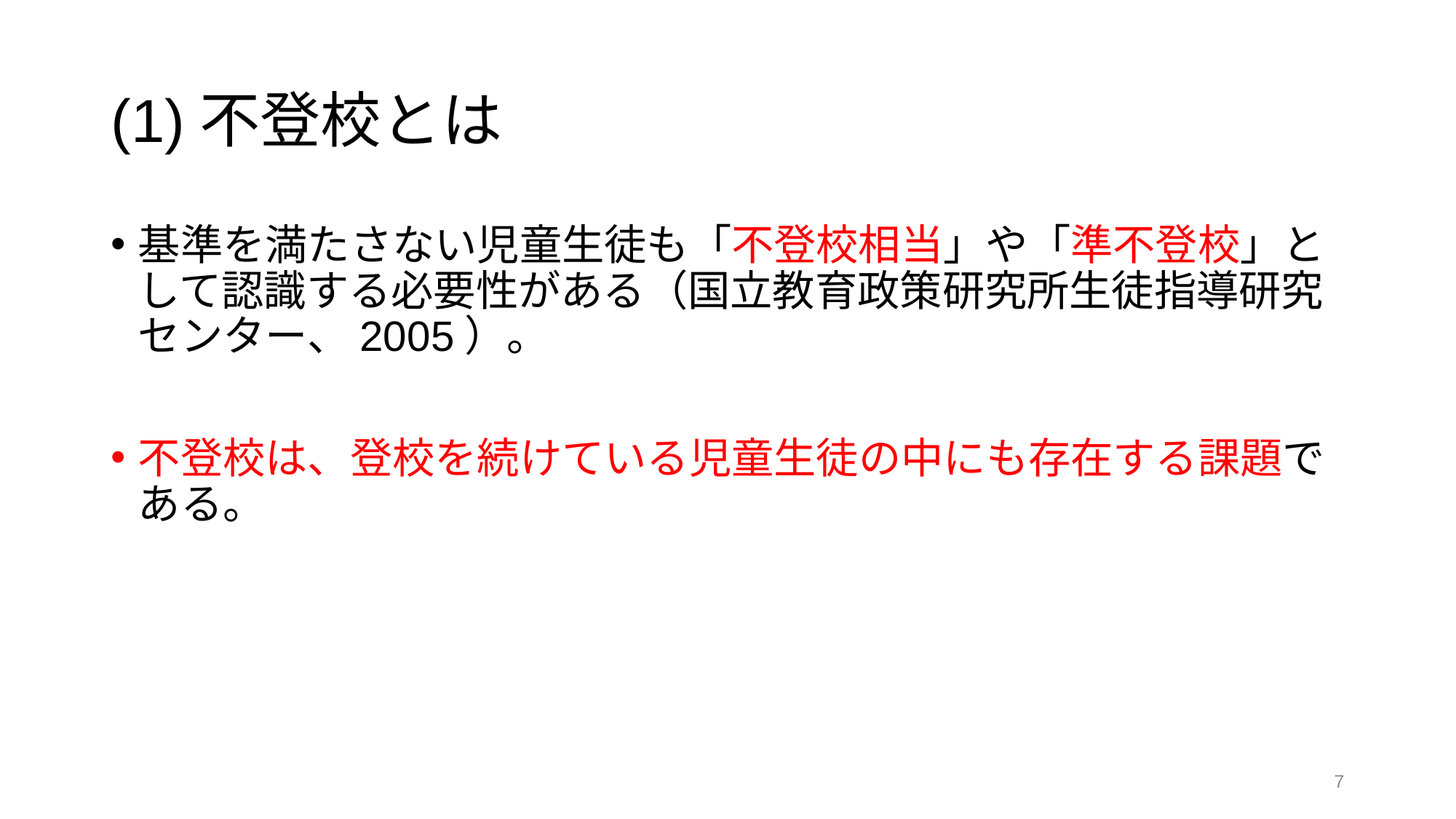

# (1)不登校とは
基準を満たさない児童生徒も「不登校相当」や「準不登校」として認識する必要性がある（国立教育政策研究所生徒指導研究センター、2005）。

不登校は、登校を続けている児童生徒の中にも存在する課題である。
7